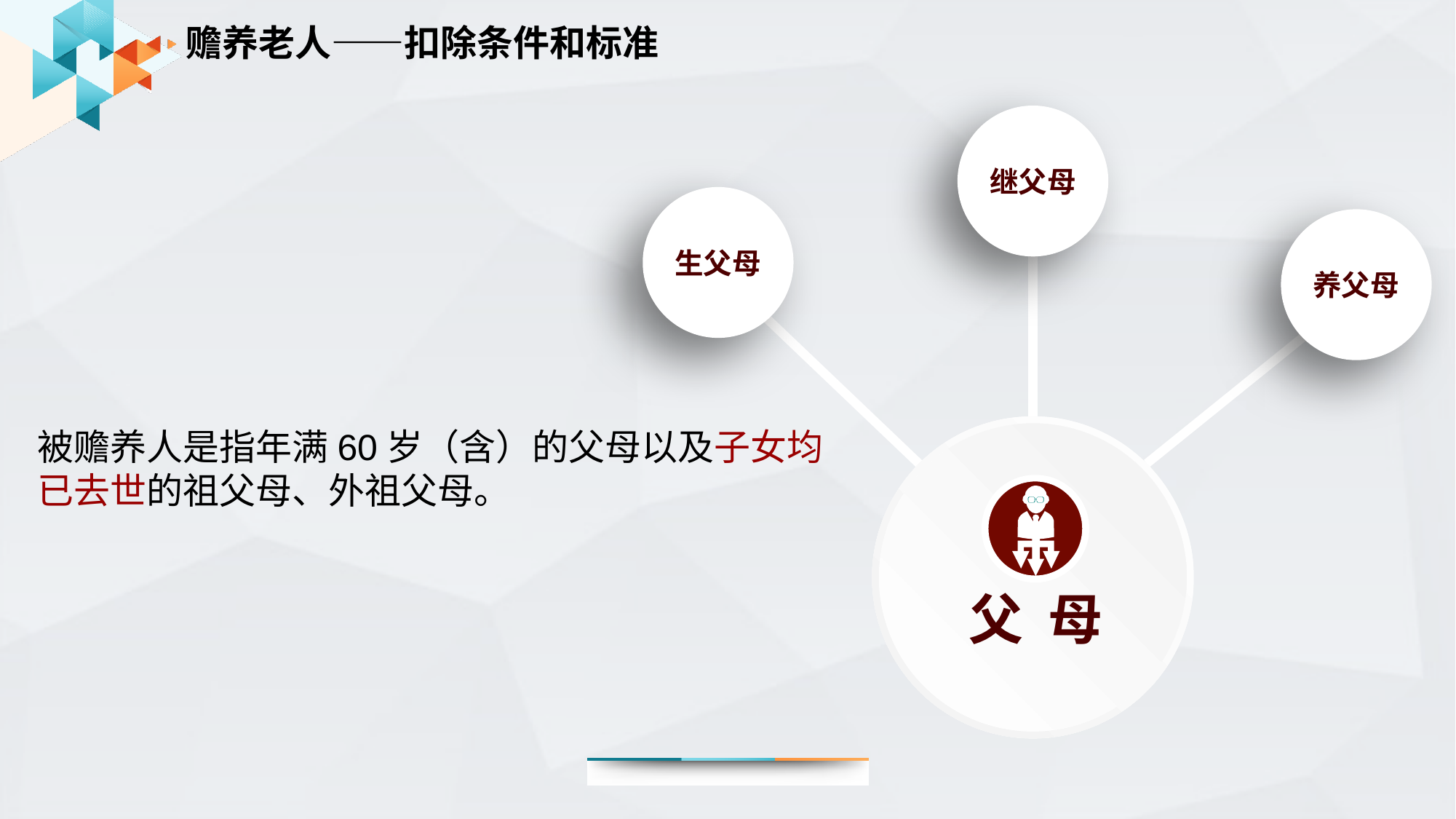

赡养老人——扣除条件和标准

继父母

生父母
养父母

父  母

被赡养人是指年满60岁（含）的父母以及子女均已去世的祖父母、外祖父母。